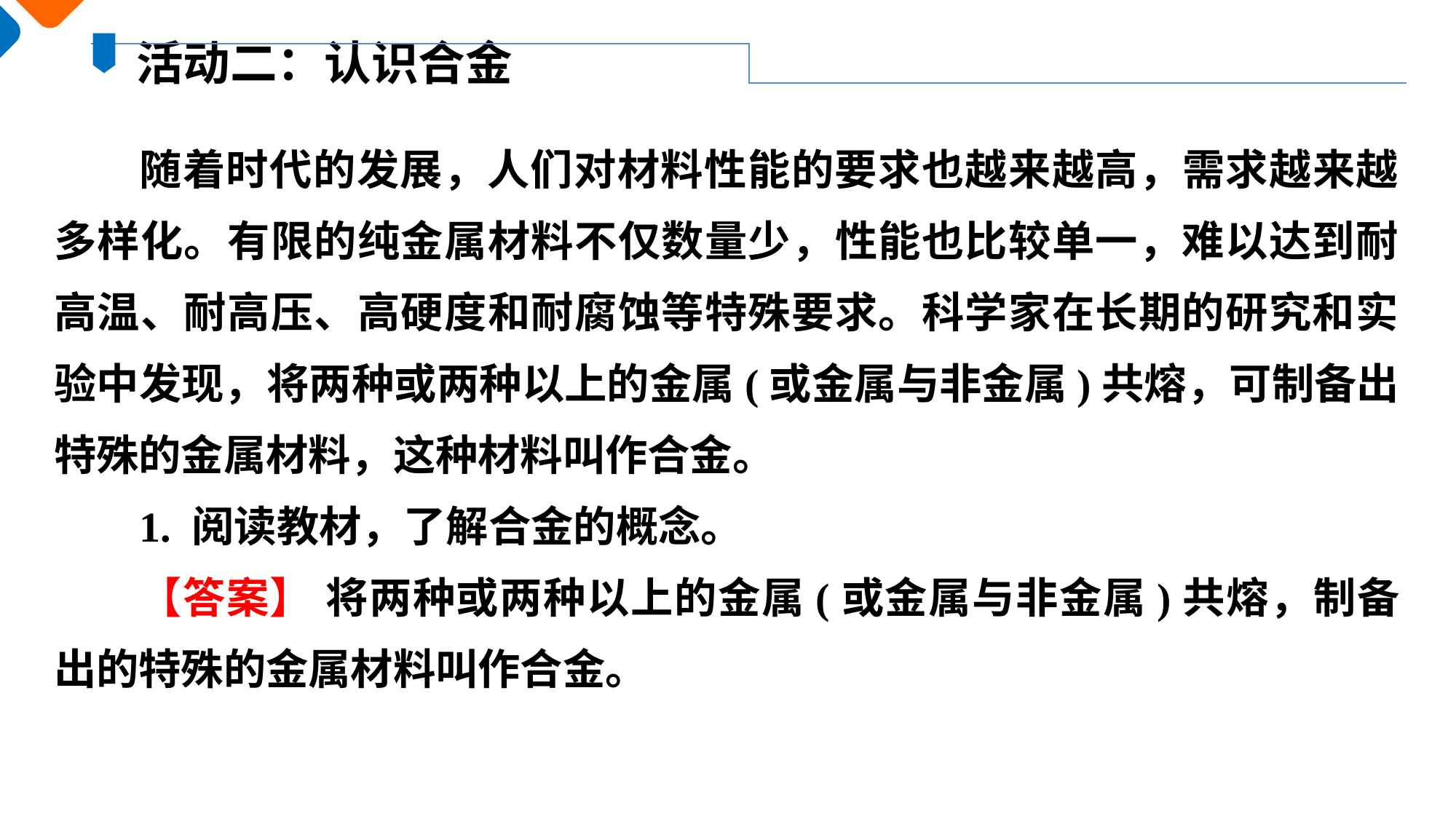

活动二：认识合金

随着时代的发展，人们对材料性能的要求也越来越高，需求越来越多样化。有限的纯金属材料不仅数量少，性能也比较单一，难以达到耐高温、耐高压、高硬度和耐腐蚀等特殊要求。科学家在长期的研究和实验中发现，将两种或两种以上的金属(或金属与非金属)共熔，可制备出特殊的金属材料，这种材料叫作合金。
1. 阅读教材，了解合金的概念。
【答案】 将两种或两种以上的金属(或金属与非金属)共熔，制备出的特殊的金属材料叫作合金。